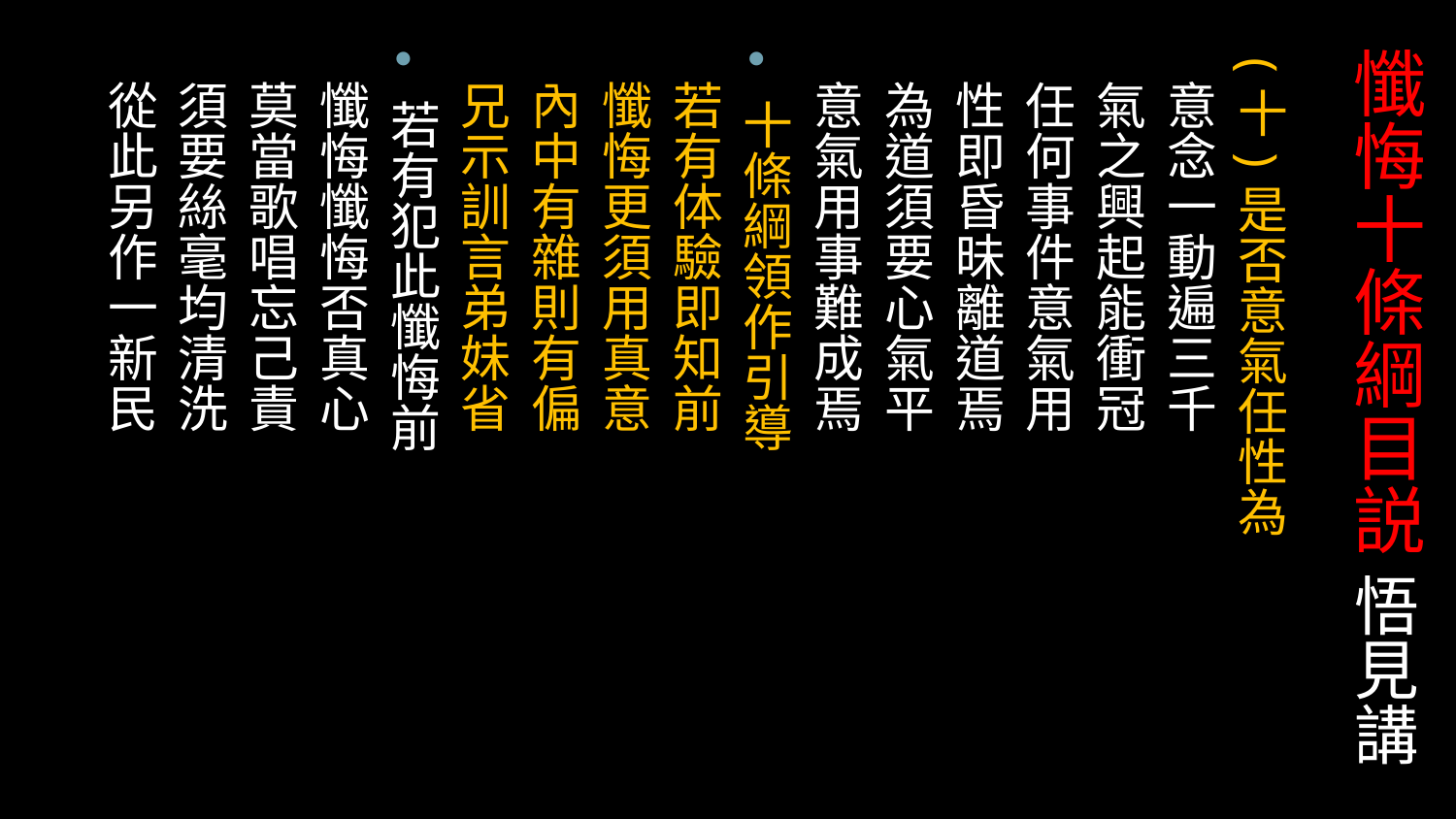

# 懺悔十條綱目説 悟見講
(十)是否意氣任性為
  意念一動遍三千
  氣之興起能衝冠
  任何事件意氣用
  性即昏昧離道焉
  為道須要心氣平
  意氣用事難成焉
十條綱領作引導
  若有体驗即知前
  懺悔更須用真意
  內中有雜則有偏
  兄示訓言弟妹省
若有犯此懺悔前
  懺悔懺悔否真心
  莫當歌唱忘己責
  須要絲毫均清洗
  從此另作一新民